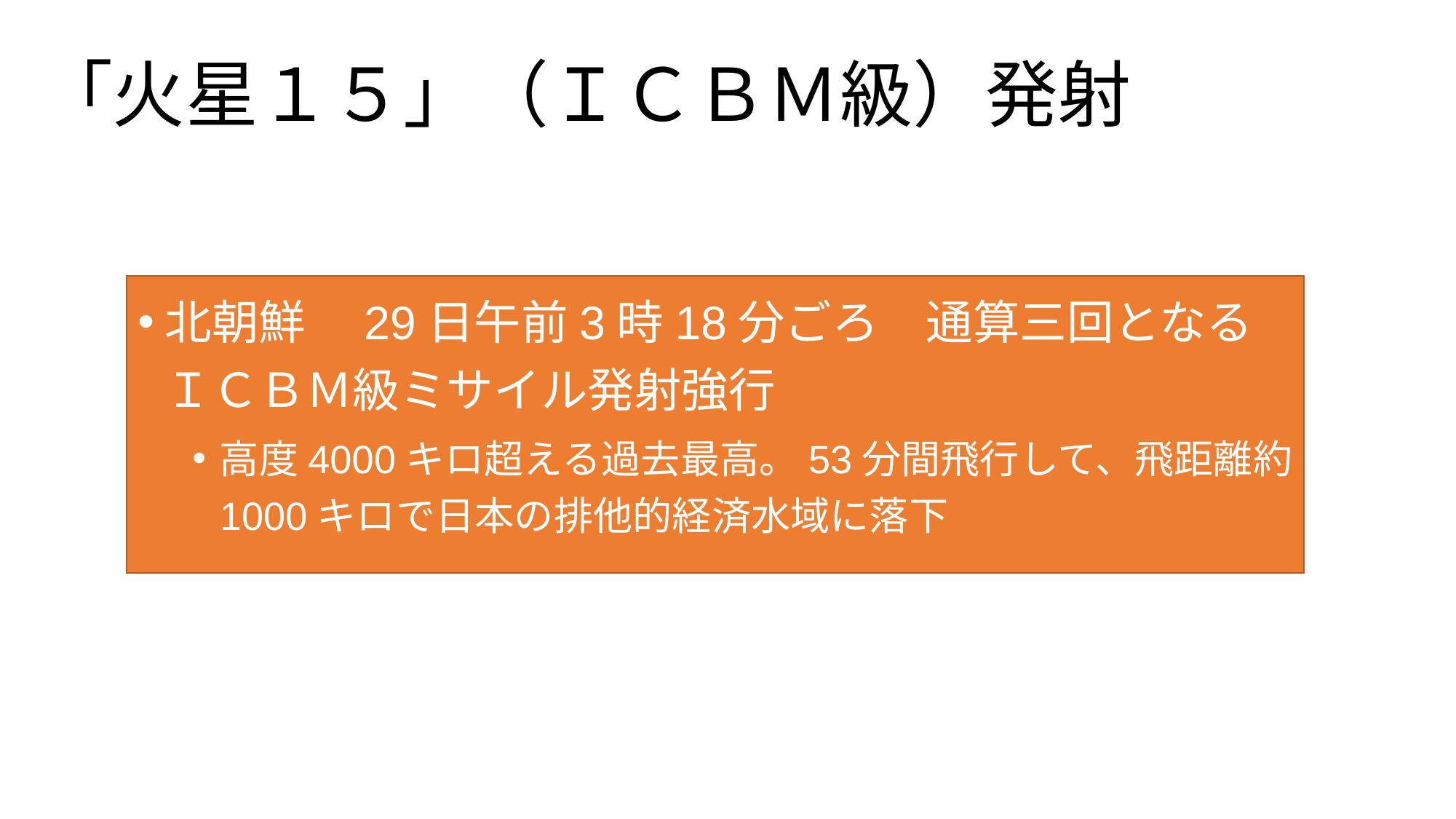

# 「火星１５」（ＩＣＢＭ級）発射
北朝鮮　29日午前3時18分ごろ　通算三回となるＩＣＢＭ級ミサイル発射強行
高度4000キロ超える過去最高。53分間飛行して、飛距離約1000キロで日本の排他的経済水域に落下